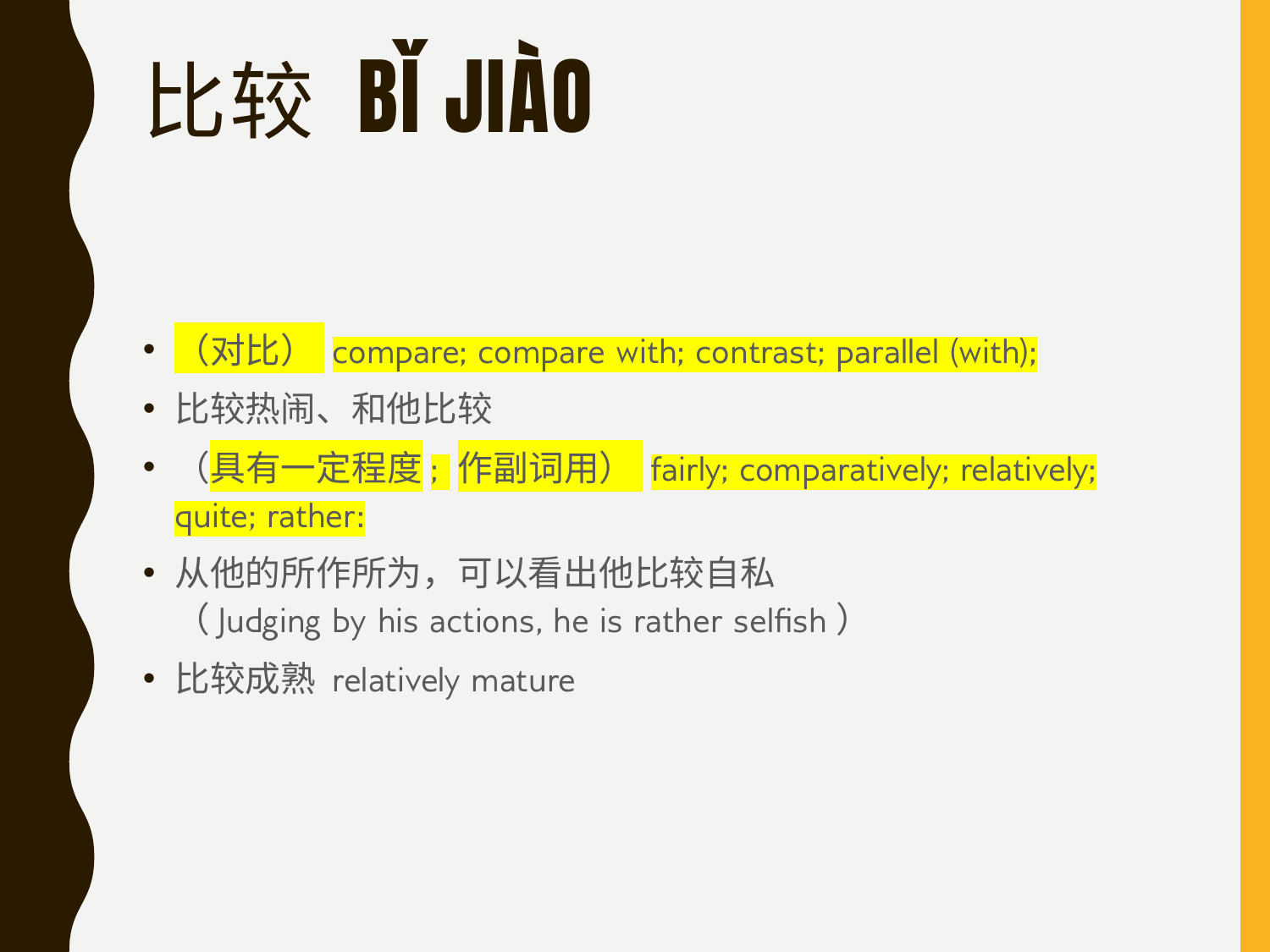

# 比较 bǐ jiào
（对比） compare; compare with; contrast; parallel (with);
比较热闹、和他比较
（具有一定程度; 作副词用） fairly; comparatively; relatively; quite; rather:
从他的所作所为，可以看出他比较自私 （Judging by his actions, he is rather selfish）
比较成熟 relatively mature